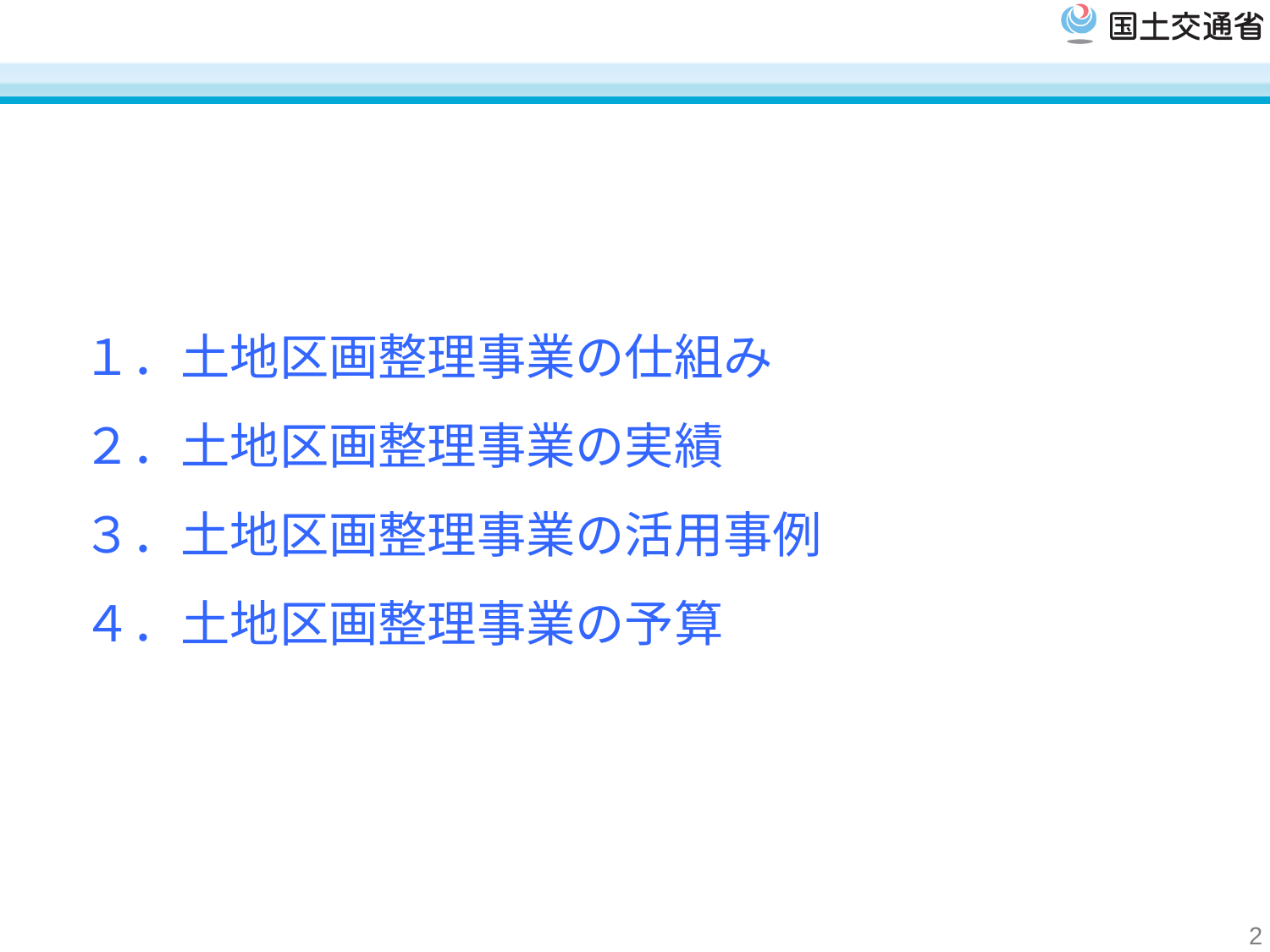

１．土地区画整理事業の仕組み
２．土地区画整理事業の実績
３．土地区画整理事業の活用事例
４．土地区画整理事業の予算
2